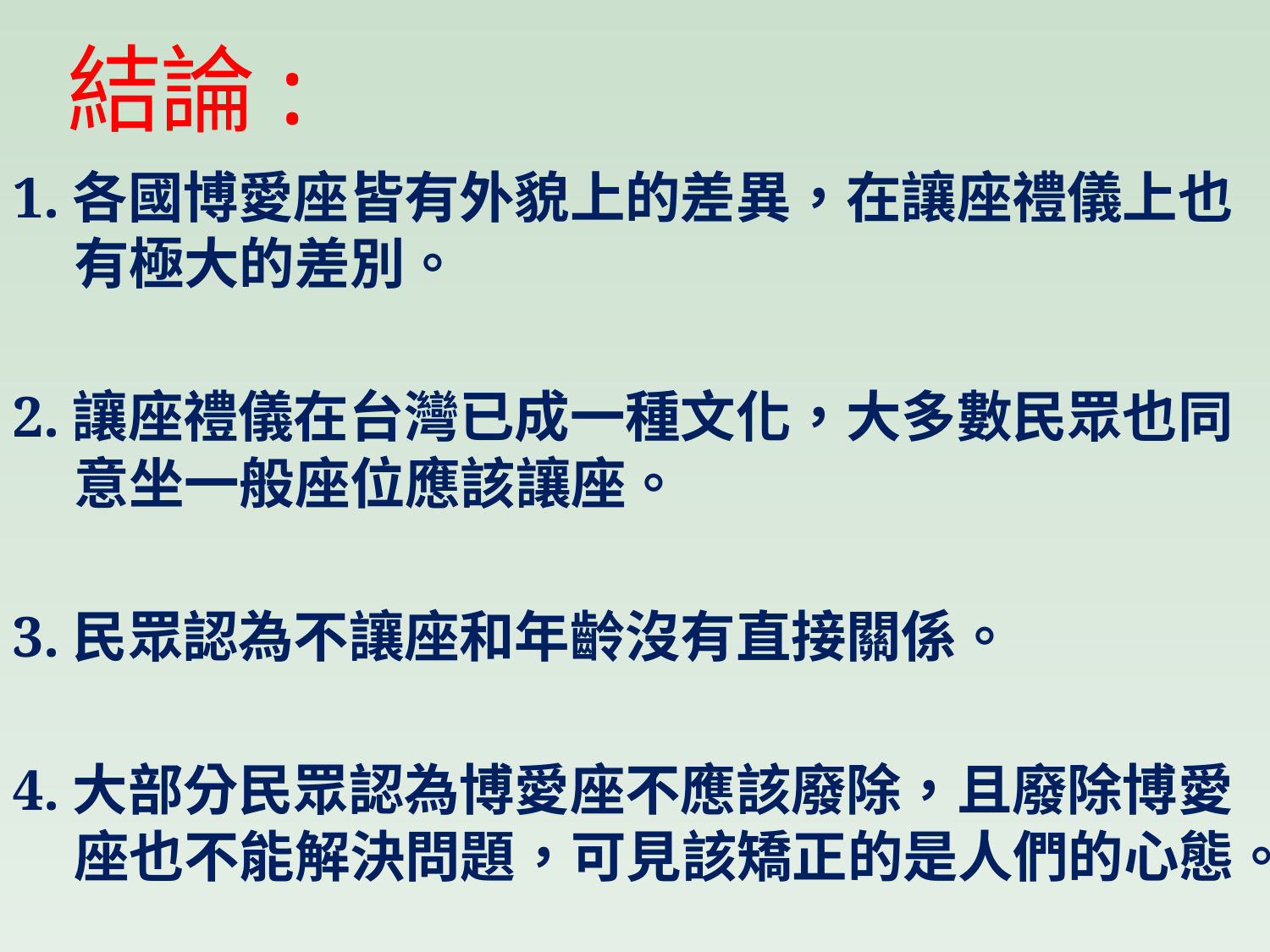

# 結論:
1.各國博愛座皆有外貌上的差異，在讓座禮儀上也有極大的差別。

2.讓座禮儀在台灣已成一種文化，大多數民眾也同意坐一般座位應該讓座。

3.民眾認為不讓座和年齡沒有直接關係。

4.大部分民眾認為博愛座不應該廢除，且廢除博愛座也不能解決問題，可見該矯正的是人們的心態。